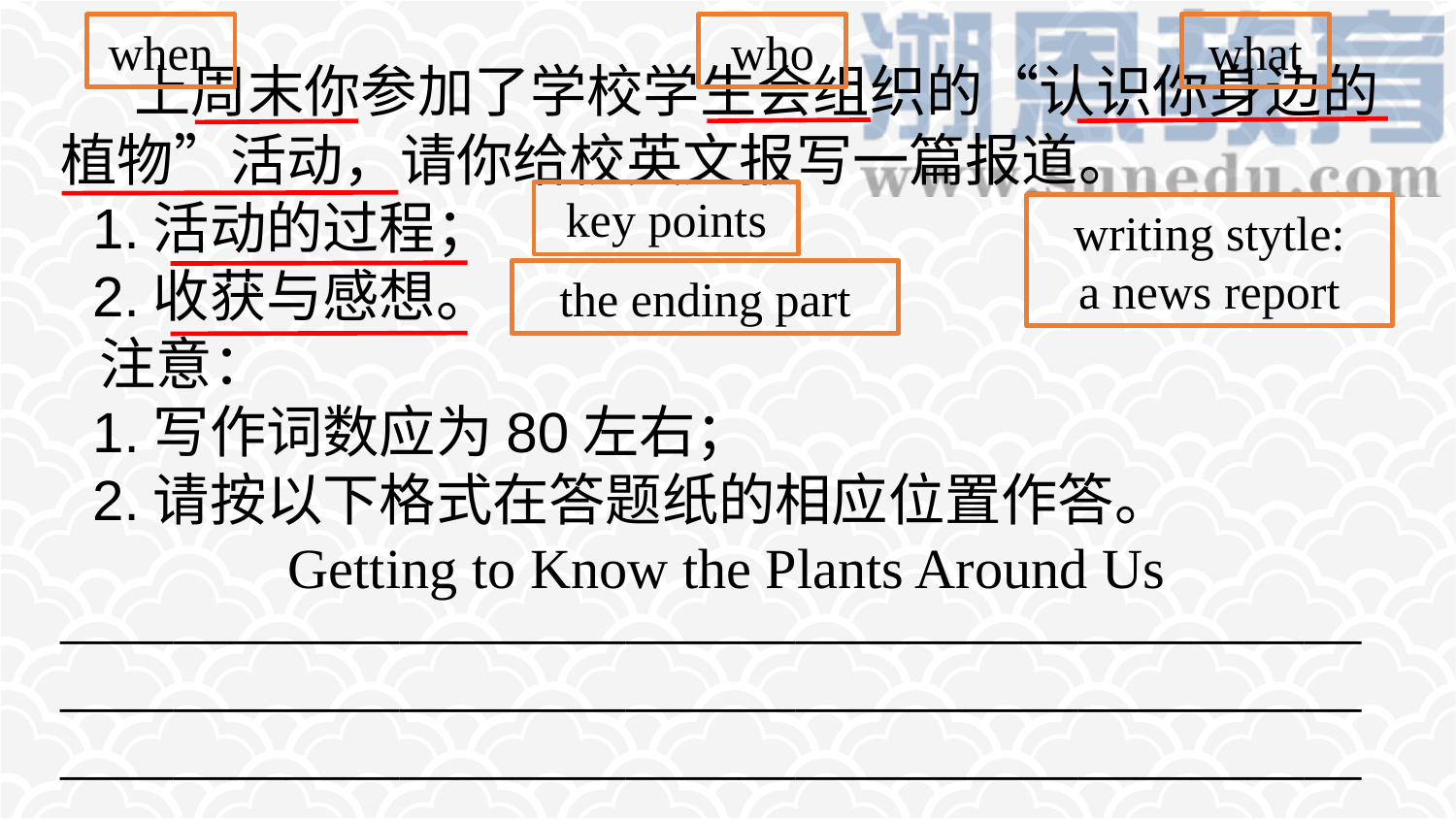

when
who
what
    上周末你参加了学校学生会组织的“认识你身边的植物”活动，请你给校英文报写一篇报道。
  1.活动的过程；
  2.收获与感想。
  注意：
  1.写作词数应为80左右；
  2.请按以下格式在答题纸的相应位置作答。
Getting to Know the Plants Around Us
—————————————————————————————————————————————————————————————————————
key points
writing stytle:
a news report
the ending part